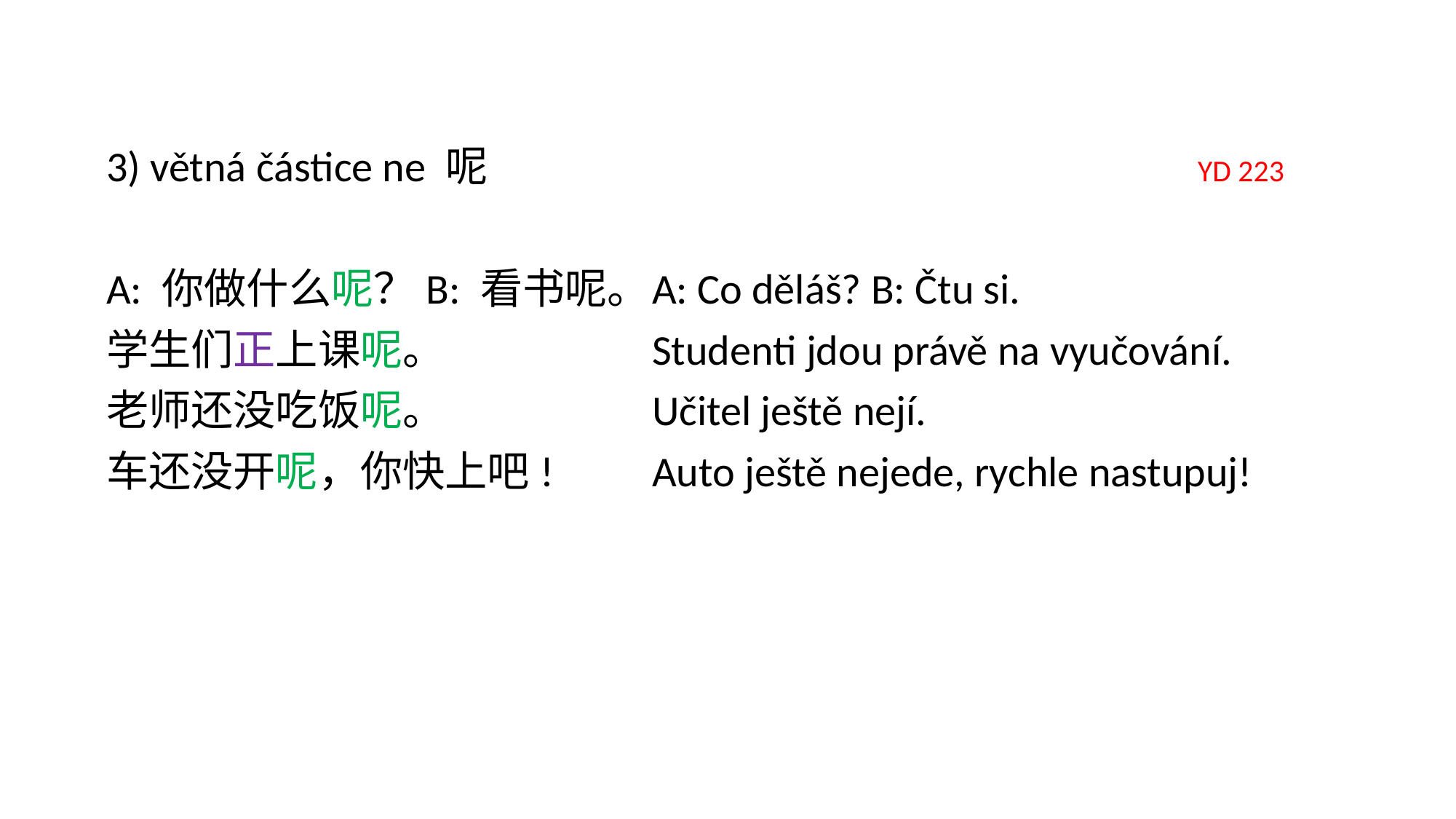

3) větná částice ne 呢 							YD 223

A: 你做什么呢？B: 看书呢。	A: Co děláš? B: Čtu si.
学生们正上课呢。		Studenti jdou právě na vyučování.
老师还没吃饭呢。		Učitel ještě nejí.
车还没开呢，你快上吧! 	Auto ještě nejede, rychle nastupuj!